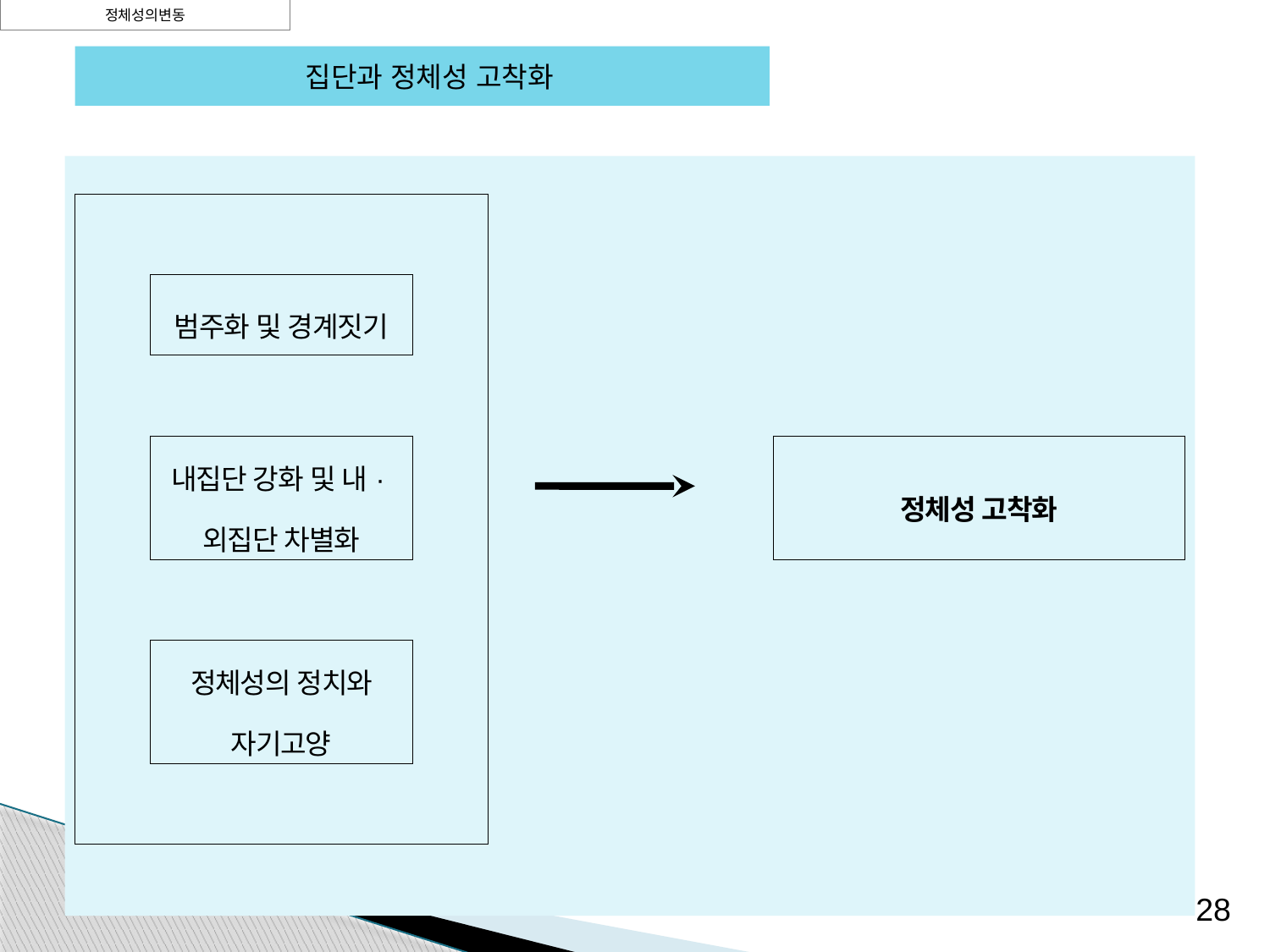

정체성의변동
 집단과 정체성 고착화

|  |  |  |  |  |
| --- | --- | --- | --- | --- |
|  | 범주화 및 경계짓기 |  |  |  |
|  |  |  |  |  |
|  | 내집단 강화 및 내·외집단 차별화 |  |  | 정체성 고착화 |
|  |  |  |  |  |
|  | 정체성의 정치와 자기고양 |  |  |  |
|  |  |  |  |  |

28